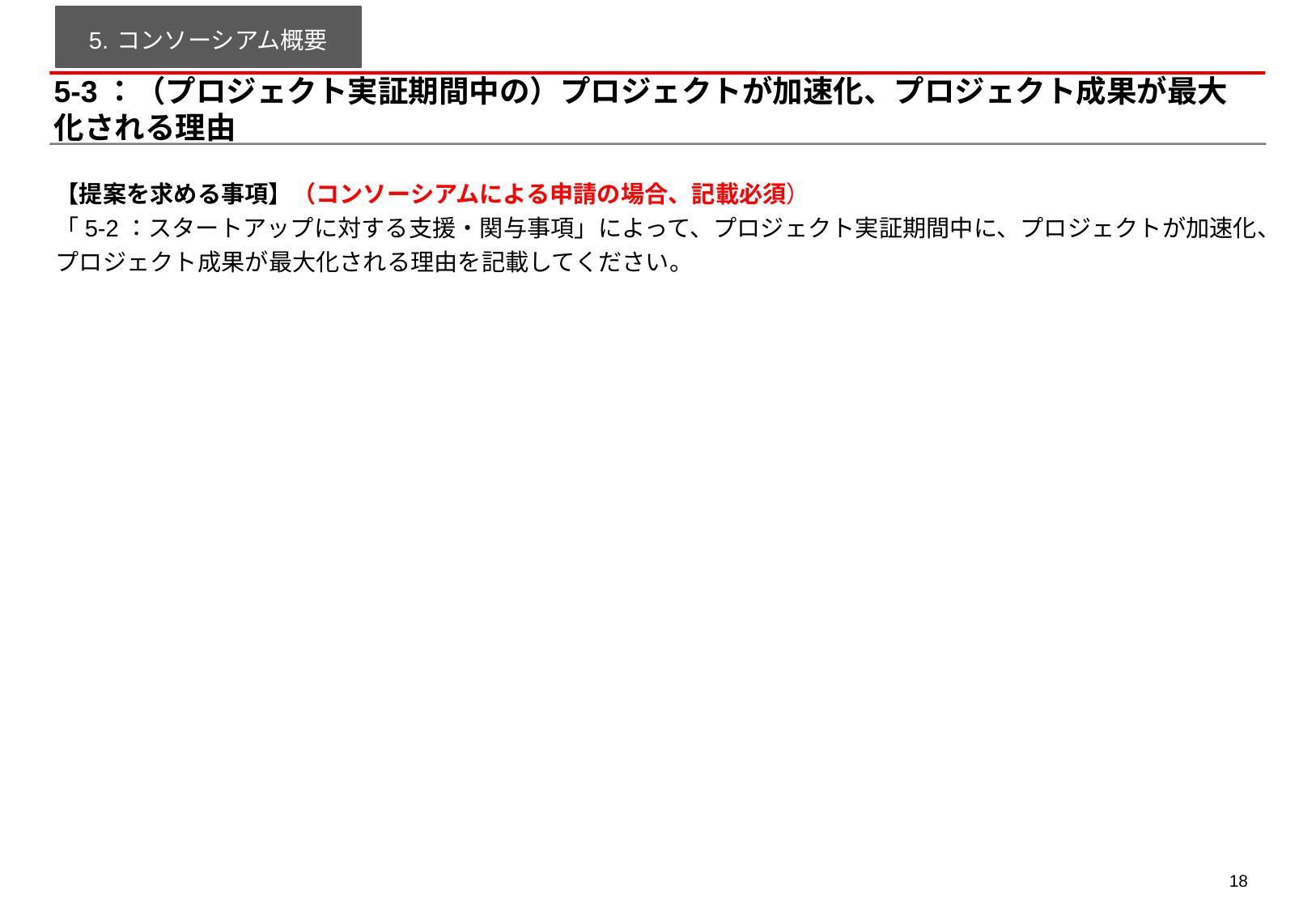

コンソーシアム概要
# 5-3：（プロジェクト実証期間中の）プロジェクトが加速化、プロジェクト成果が最大化される理由
【提案を求める事項】（コンソーシアムによる申請の場合、記載必須）
「5-2：スタートアップに対する支援・関与事項」によって、プロジェクト実証期間中に、プロジェクトが加速化、プロジェクト成果が最大化される理由を記載してください。